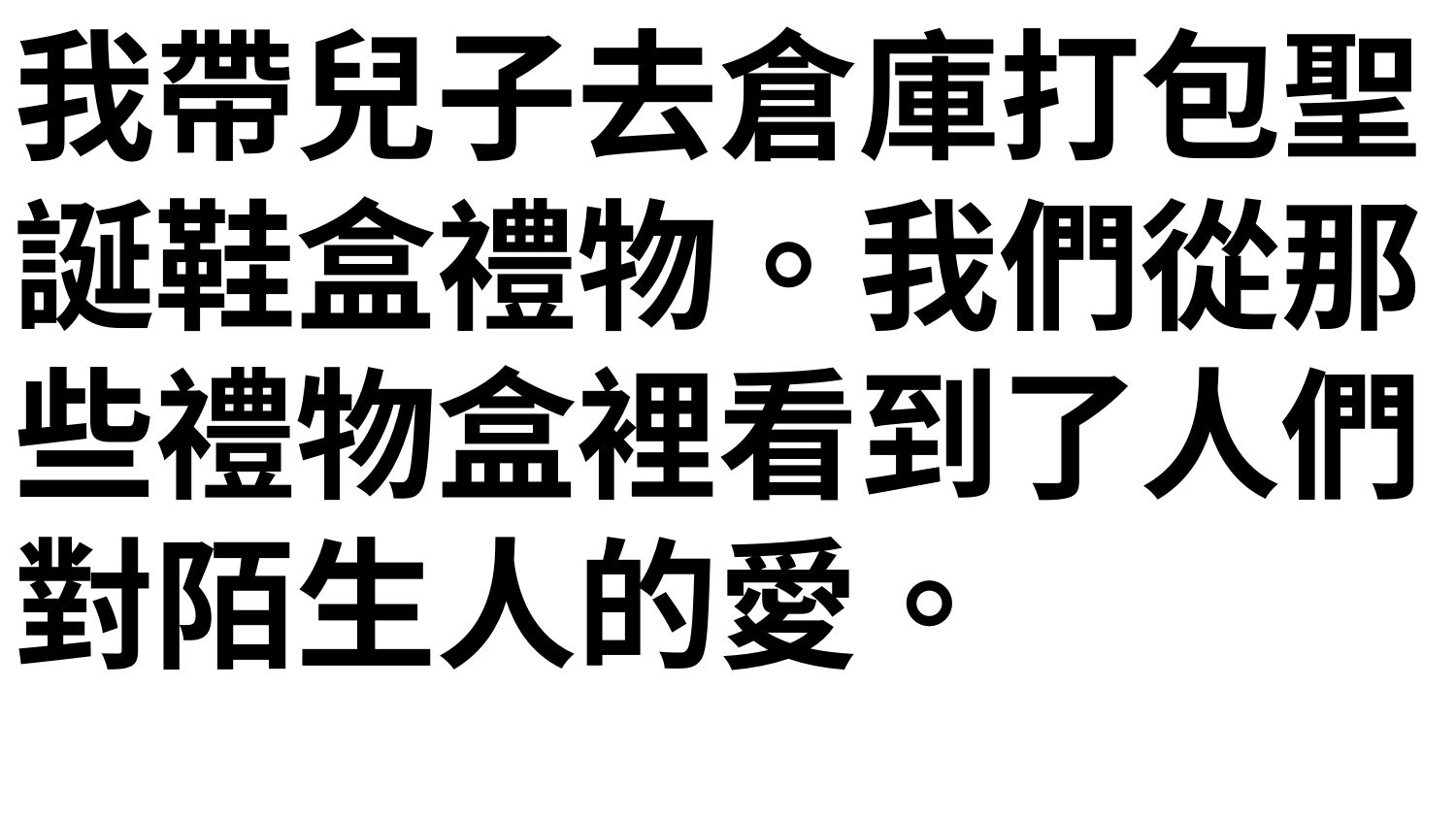

我帶兒子去倉庫打包聖誕鞋盒禮物。我們從那些禮物盒裡看到了人們對陌生人的愛。